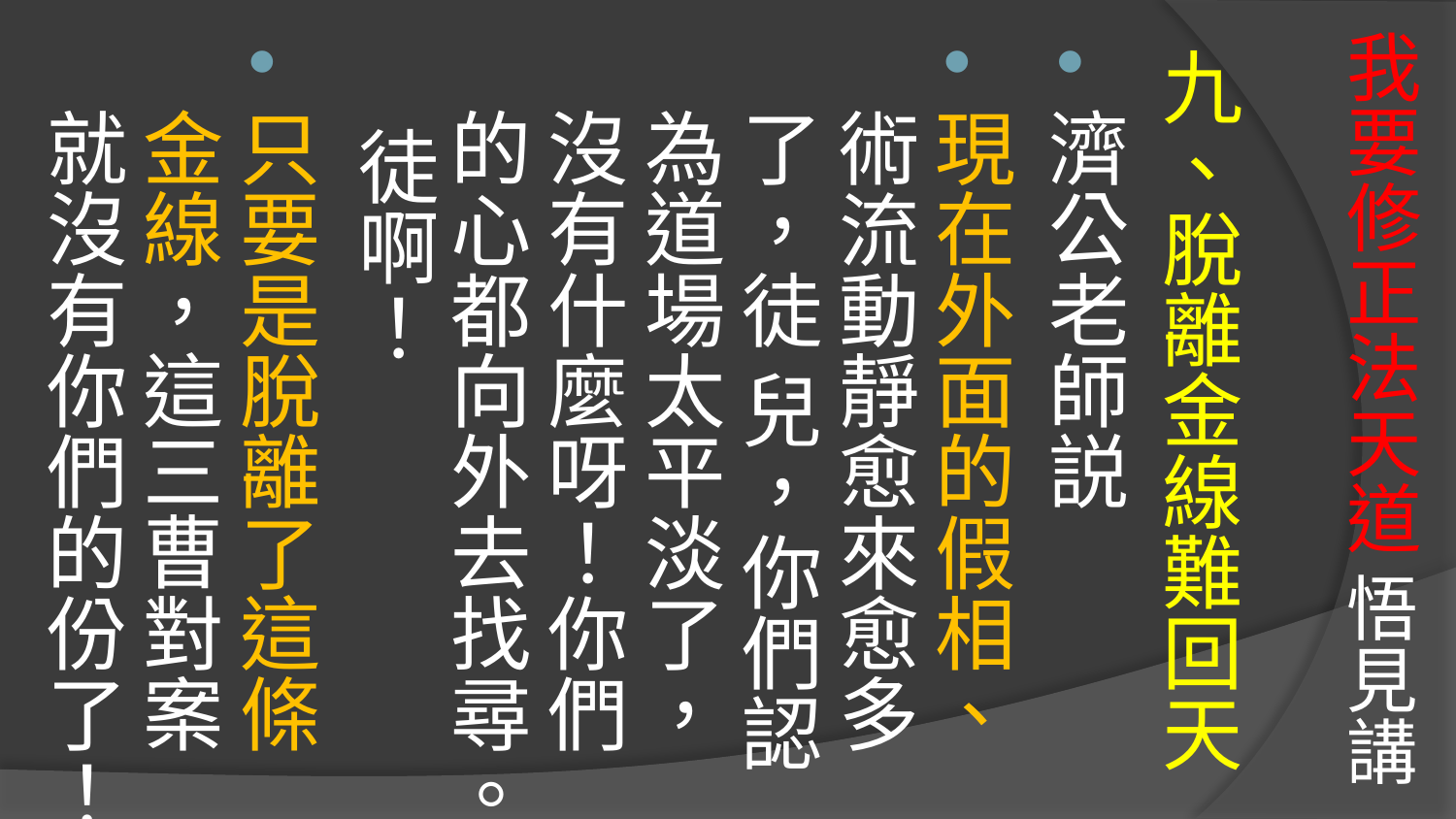

# 我要修正法天道 悟見講
九、脫離金線難回天
濟公老師説
現在外面的假相、術流動靜愈來愈多了，徒 兒，你們認為道場太平淡了，沒有什麼呀！你們的心都向外去找尋。 徒啊！
只要是脫離了這條金線，這三曹對案就沒有你們的份了！